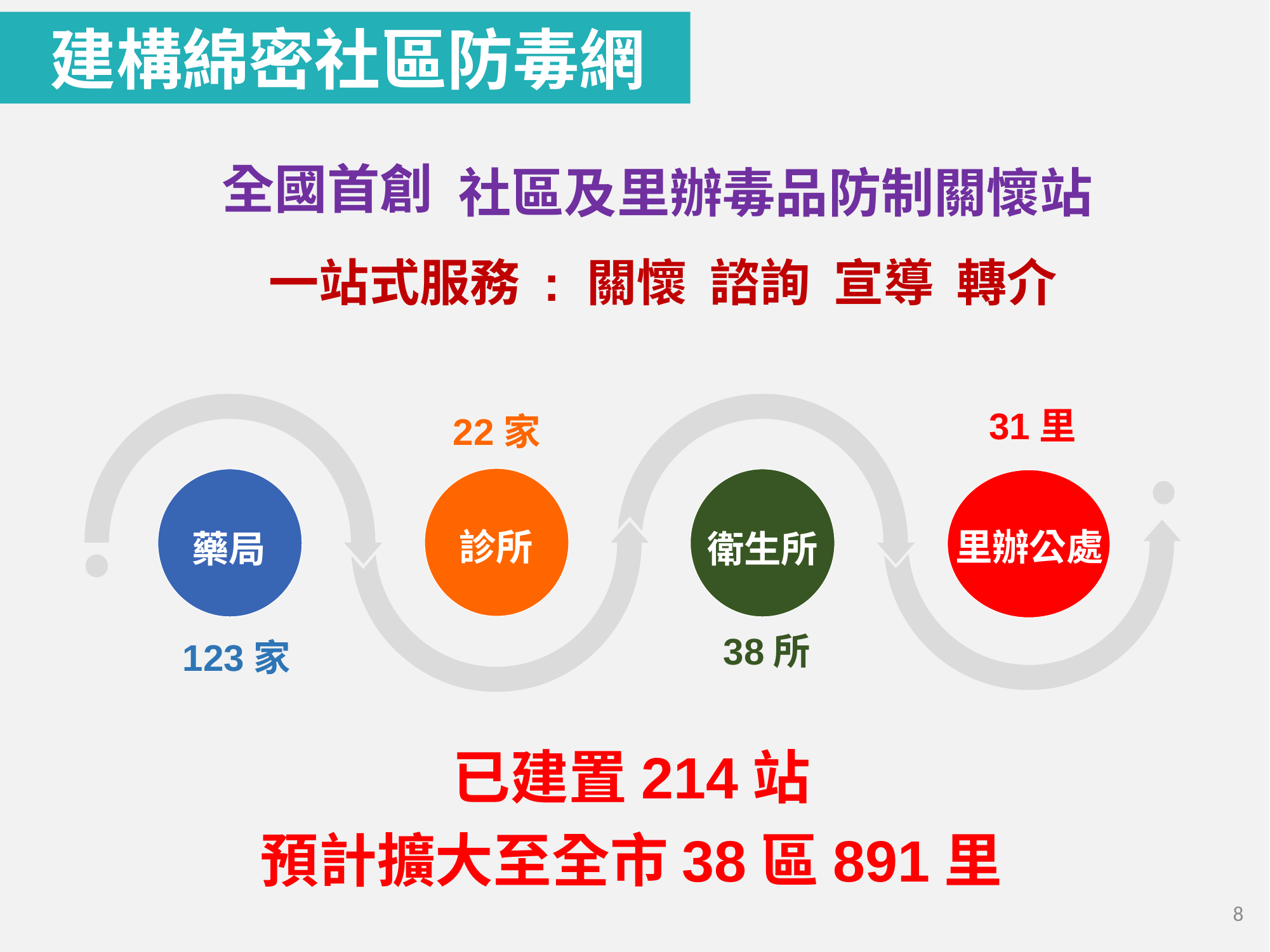

建構綿密社區防毒網
社區及里辦毒品防制關懷站
全國首創
一站式服務 : 關懷  諮詢  宣導  轉介
31里

診所
里辦公處
藥局
衛生所

22家
38所
已建置214站
預計擴大至全市38區891里
123家
8